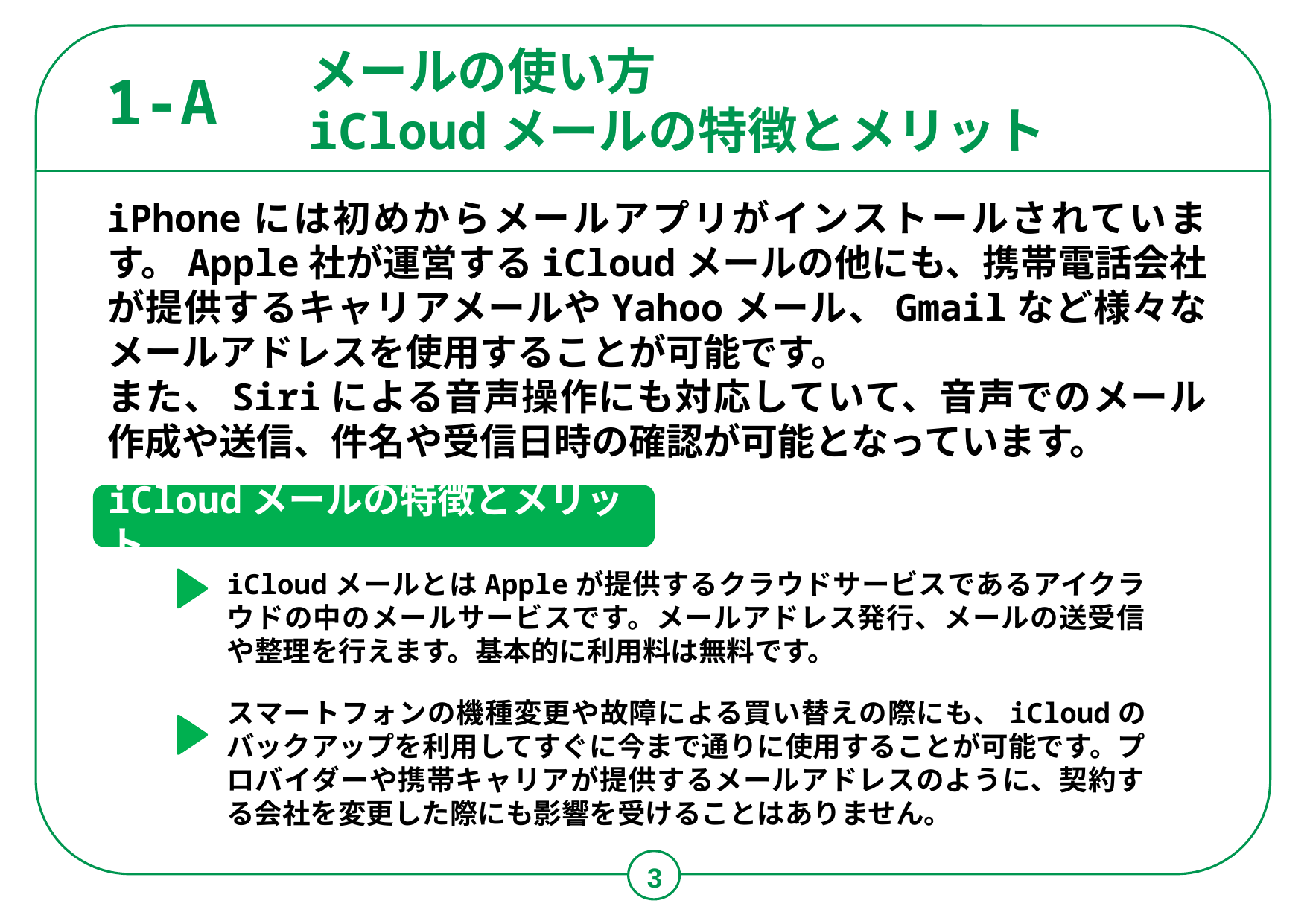

メールの使い方
iCloudメールの特徴とメリット
1-A
iPhoneには初めからメールアプリがインストールされています。Apple社が運営するiCloudメールの他にも、携帯電話会社が提供するキャリアメールやYahooメール、Gmailなど様々なメールアドレスを使用することが可能です。
また、Siriによる音声操作にも対応していて、音声でのメール作成や送信、件名や受信日時の確認が可能となっています。
iCloudメールの特徴とメリット
iCloudメールとはAppleが提供するクラウドサービスであるアイクラウドの中のメールサービスです。メールアドレス発行、メールの送受信や整理を行えます。基本的に利用料は無料です。

スマートフォンの機種変更や故障による買い替えの際にも、iCloudのバックアップを利用してすぐに今まで通りに使用することが可能です。プロバイダーや携帯キャリアが提供するメールアドレスのように、契約する会社を変更した際にも影響を受けることはありません。